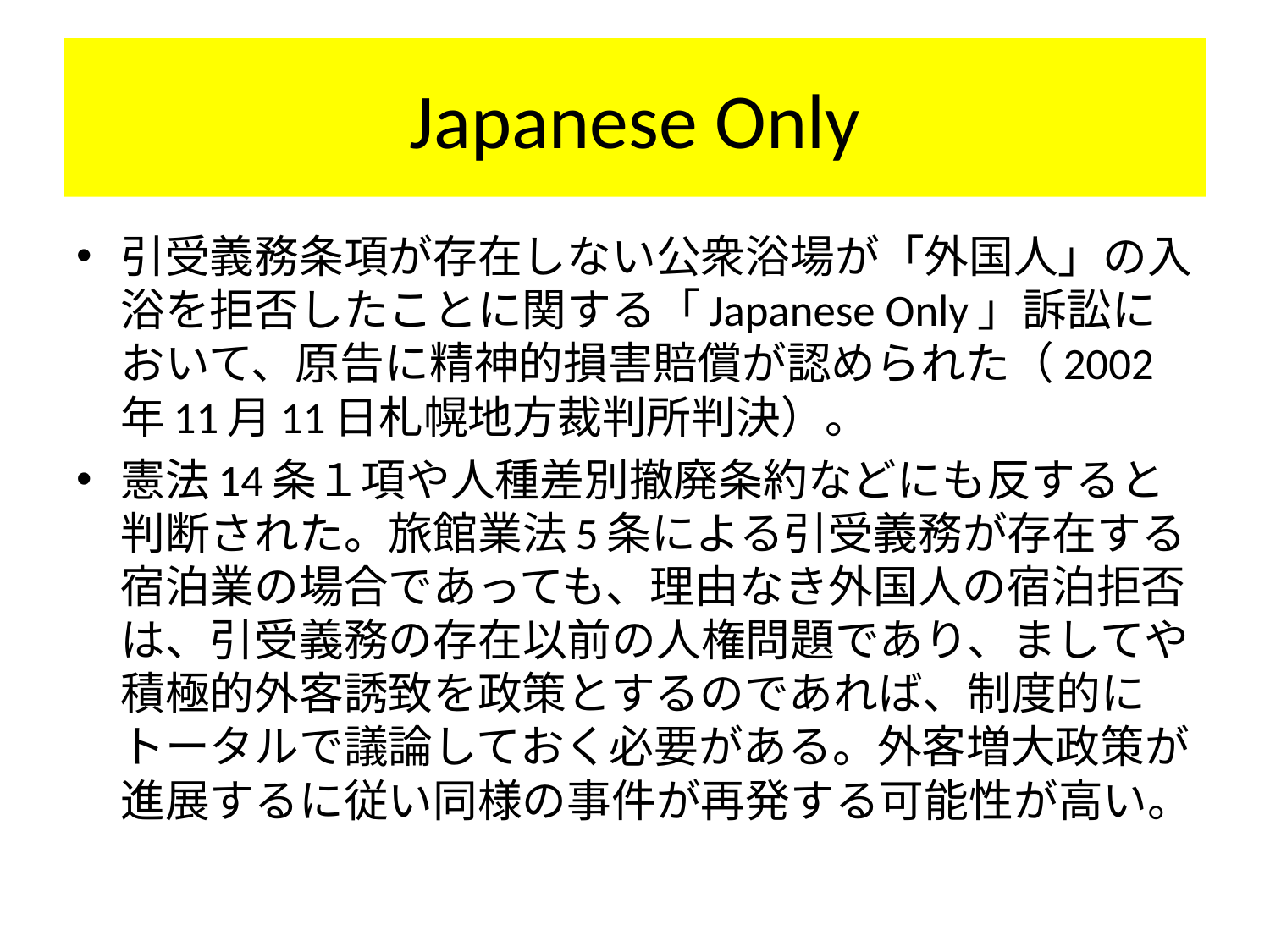

# Japanese Only
引受義務条項が存在しない公衆浴場が「外国人」の入浴を拒否したことに関する「Japanese Only」訴訟において、原告に精神的損害賠償が認められた（2002年11月11日札幌地方裁判所判決）。
憲法14条１項や人種差別撤廃条約などにも反すると判断された。旅館業法5条による引受義務が存在する宿泊業の場合であっても、理由なき外国人の宿泊拒否は、引受義務の存在以前の人権問題であり、ましてや積極的外客誘致を政策とするのであれば、制度的にトータルで議論しておく必要がある。外客増大政策が進展するに従い同様の事件が再発する可能性が高い。